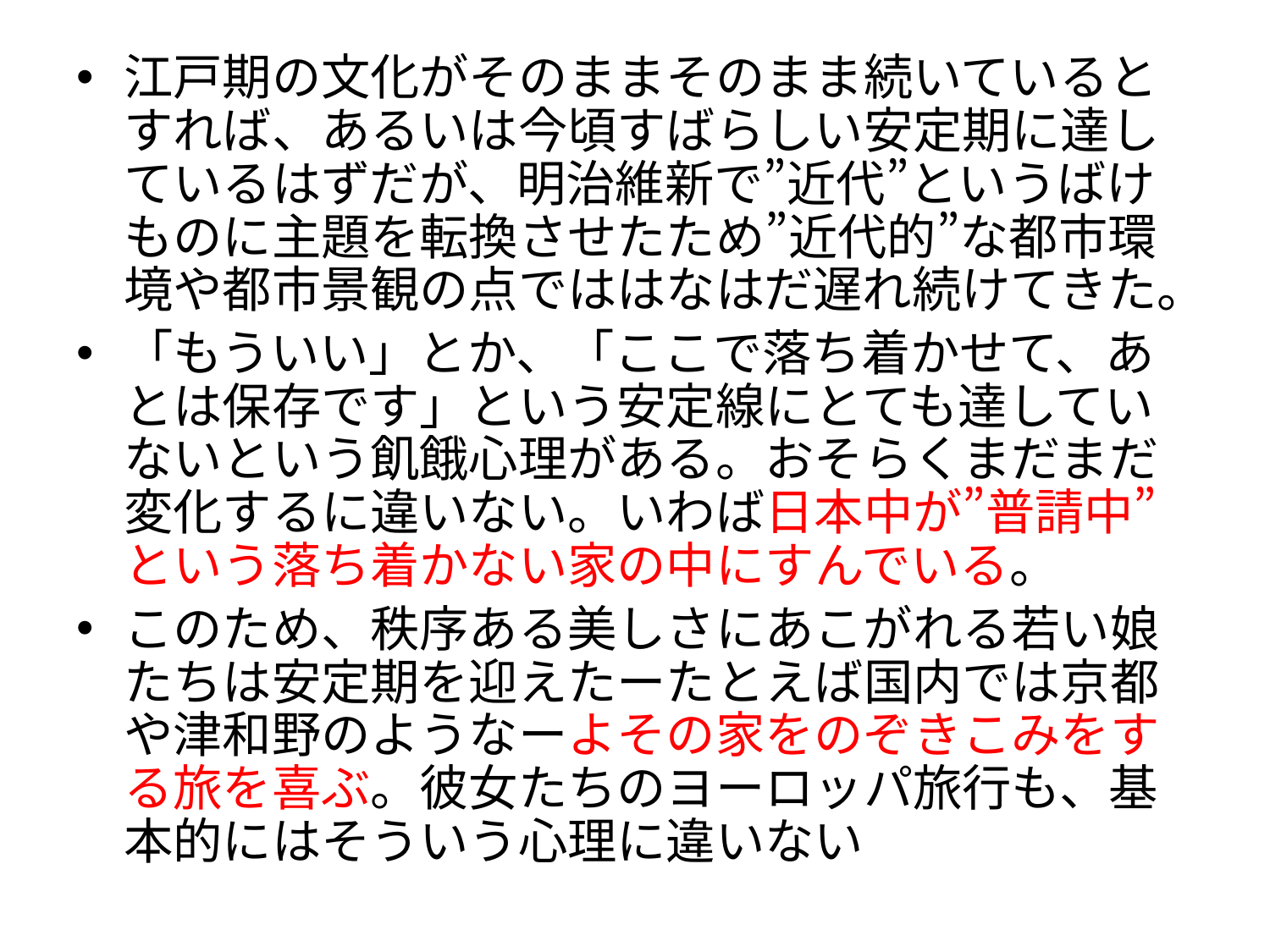

江戸期の文化がそのままそのまま続いているとすれば、あるいは今頃すばらしい安定期に達しているはずだが、明治維新で”近代”というばけものに主題を転換させたため”近代的”な都市環境や都市景観の点でははなはだ遅れ続けてきた。
「もういい」とか、「ここで落ち着かせて、あとは保存です」という安定線にとても達していないという飢餓心理がある。おそらくまだまだ変化するに違いない。いわば日本中が”普請中”という落ち着かない家の中にすんでいる。
このため、秩序ある美しさにあこがれる若い娘たちは安定期を迎えたーたとえば国内では京都や津和野のようなーよその家をのぞきこみをする旅を喜ぶ。彼女たちのヨーロッパ旅行も、基本的にはそういう心理に違いない